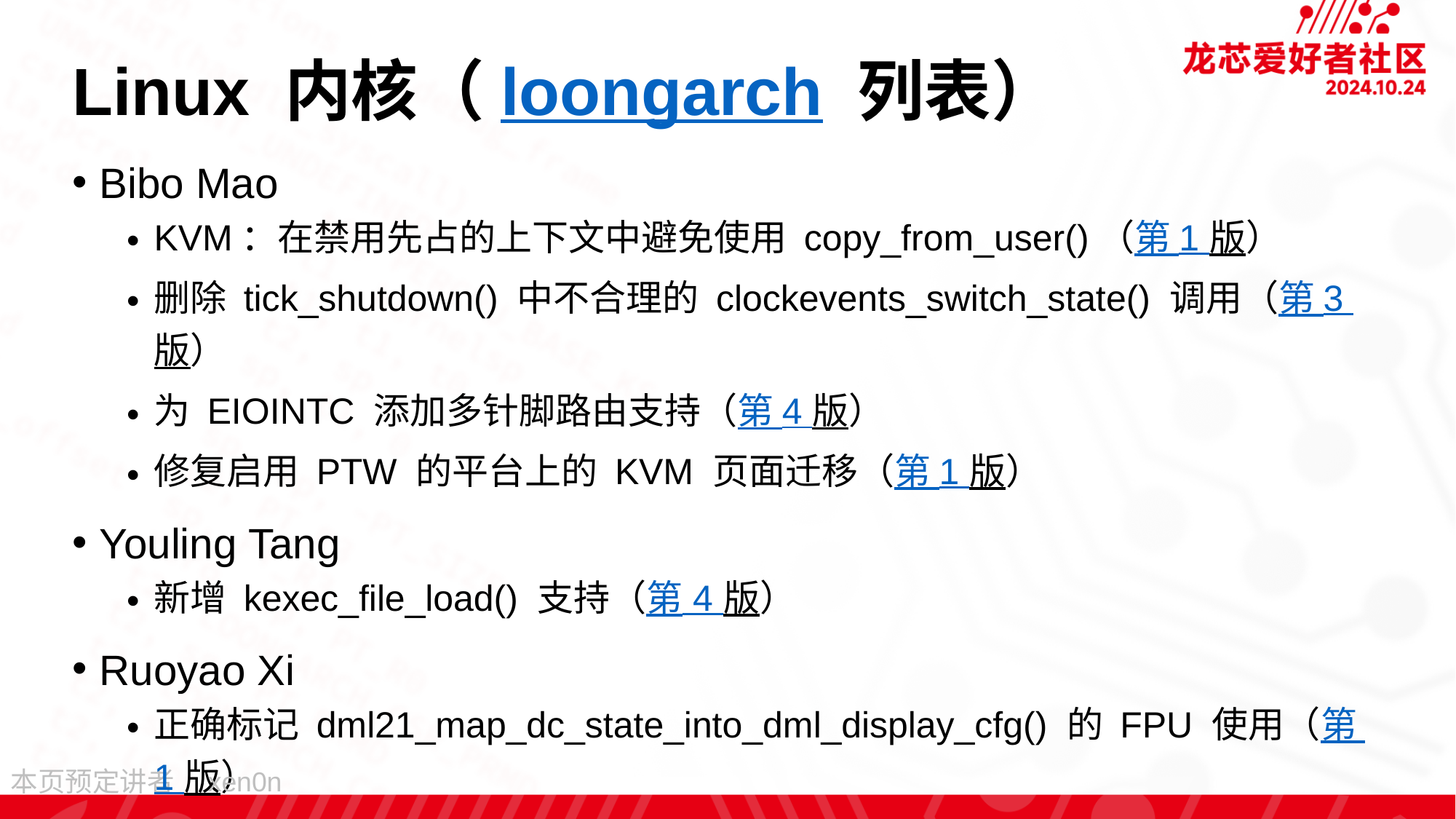

# Linux 内核（loongarch 列表）
Bibo Mao
KVM：在禁用先占的上下文中避免使用 copy_from_user()（第 1 版）
删除 tick_shutdown() 中不合理的 clockevents_switch_state() 调用（第 3 版）
为 EIOINTC 添加多针脚路由支持（第 4 版）
修复启用 PTW 的平台上的 KVM 页面迁移（第 1 版）
Youling Tang
新增 kexec_file_load() 支持（第 4 版）
Ruoyao Xi
正确标记 dml21_map_dc_state_into_dml_display_cfg() 的 FPU 使用（第 1 版）
xen0n